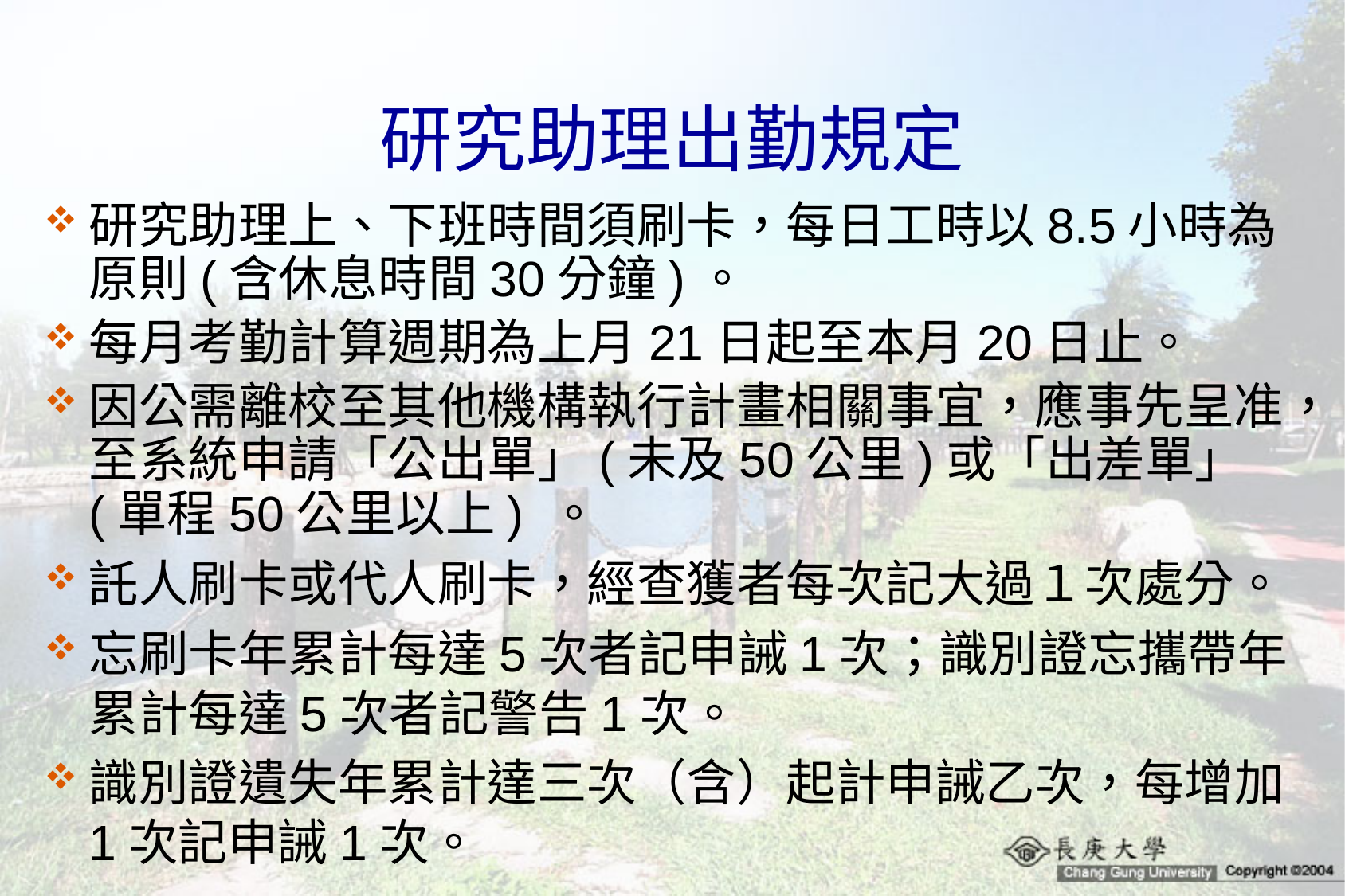

# 研究助理出勤規定
研究助理上、下班時間須刷卡，每日工時以8.5小時為原則(含休息時間30分鐘)。
每月考勤計算週期為上月21日起至本月20日止。
因公需離校至其他機構執行計畫相關事宜，應事先呈准，至系統申請「公出單」(未及50公里)或「出差單」(單程50公里以上) 。
託人刷卡或代人刷卡，經查獲者每次記大過１次處分。
忘刷卡年累計每達5次者記申誡1次；識別證忘攜帶年累計每達5次者記警告1次。
識別證遺失年累計達三次（含）起計申誡乙次，每增加1次記申誡1次。